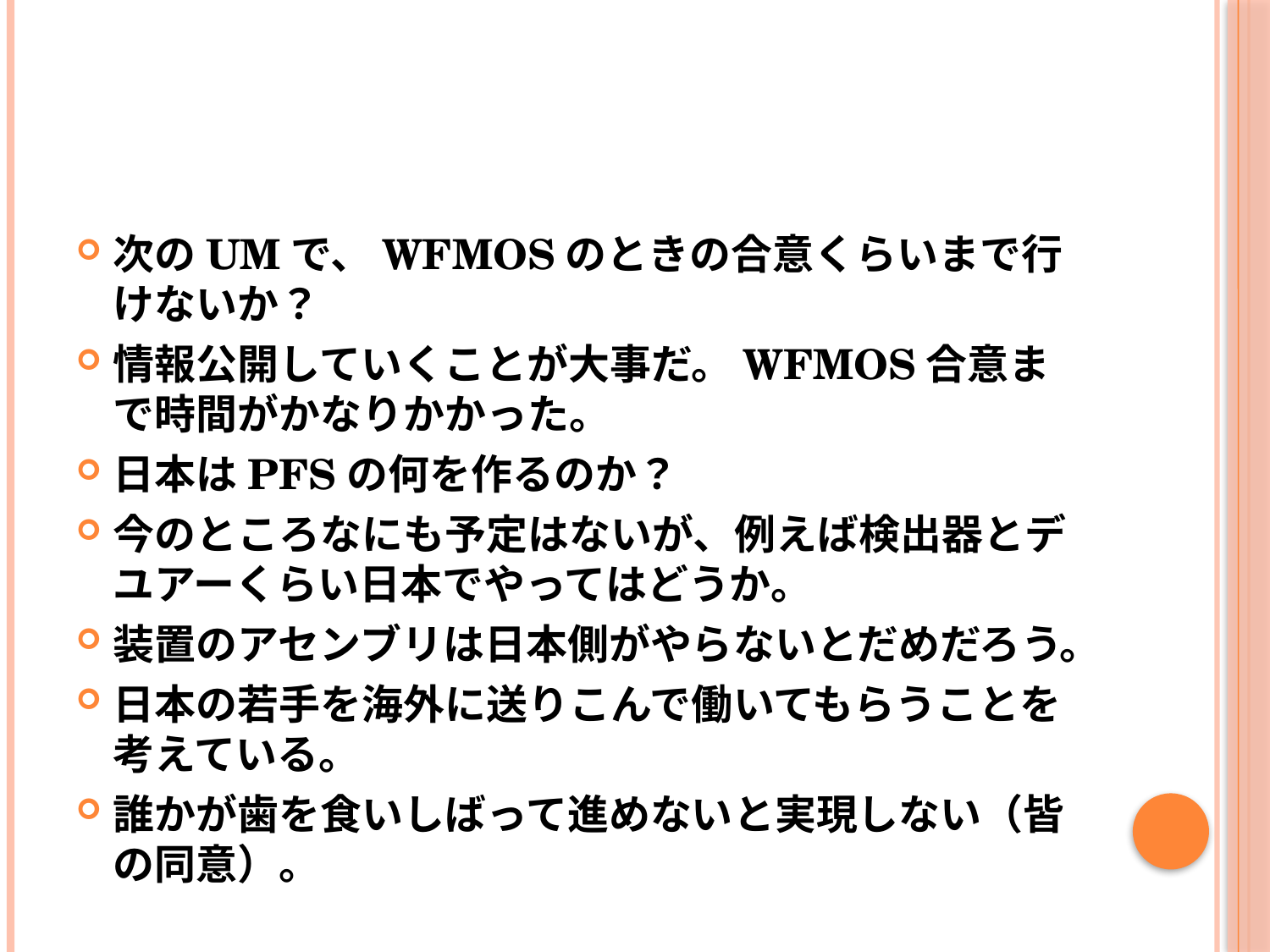

#
次のUMで、WFMOSのときの合意くらいまで行けないか？
情報公開していくことが大事だ。WFMOS合意まで時間がかなりかかった。
日本はPFSの何を作るのか？
今のところなにも予定はないが、例えば検出器とデユアーくらい日本でやってはどうか。
装置のアセンブリは日本側がやらないとだめだろう。
日本の若手を海外に送りこんで働いてもらうことを考えている。
誰かが歯を食いしばって進めないと実現しない（皆の同意）。